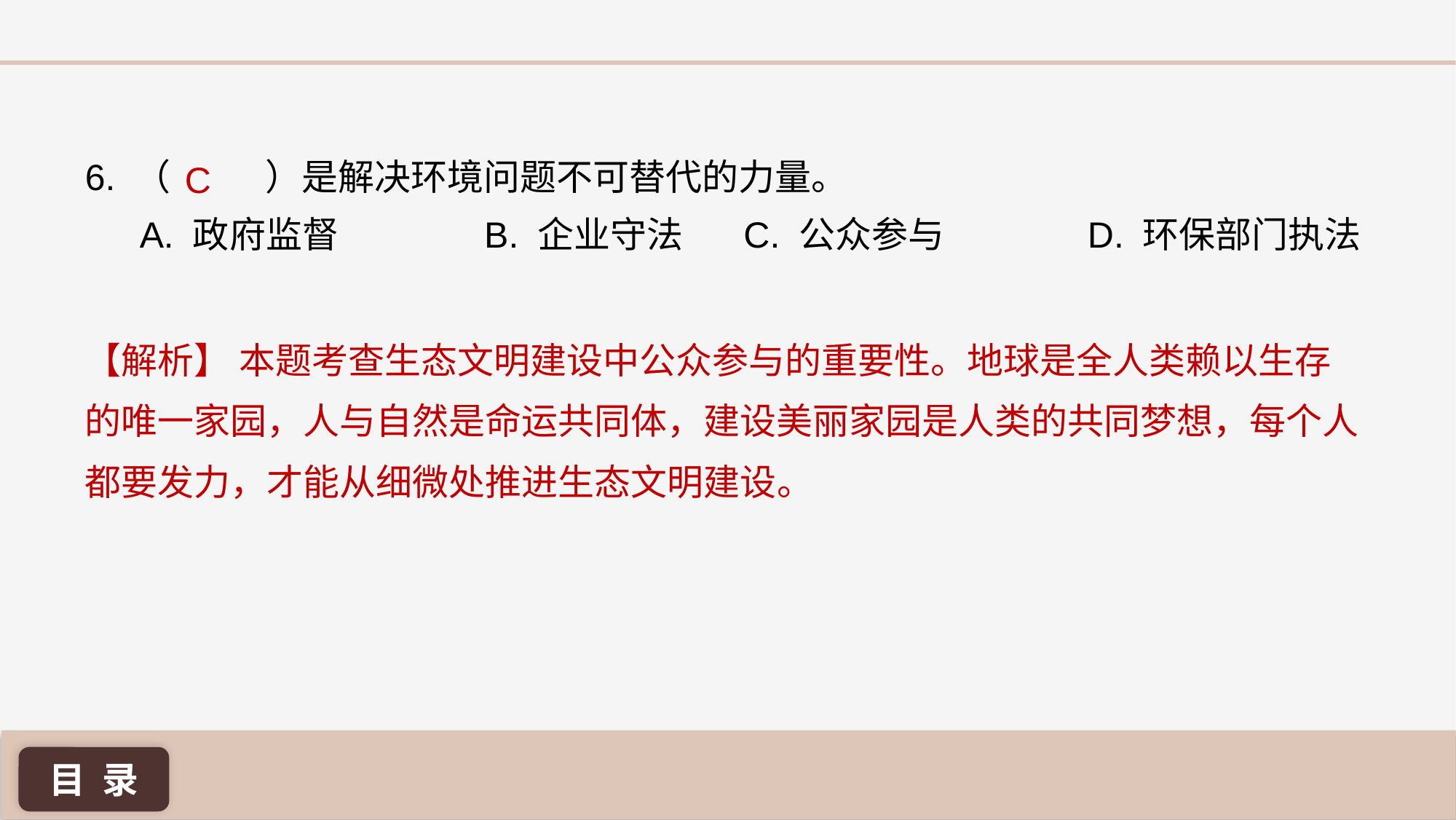

6. （ 	  ）是解决环境问题不可替代的力量。
A. 政府监督		 B. 企业守法	      C. 公众参与	        D. 环保部门执法
C
【解析】 本题考查生态文明建设中公众参与的重要性。地球是全人类赖以生存的唯一家园，人与自然是命运共同体，建设美丽家园是人类的共同梦想，每个人都要发力，才能从细微处推进生态文明建设。